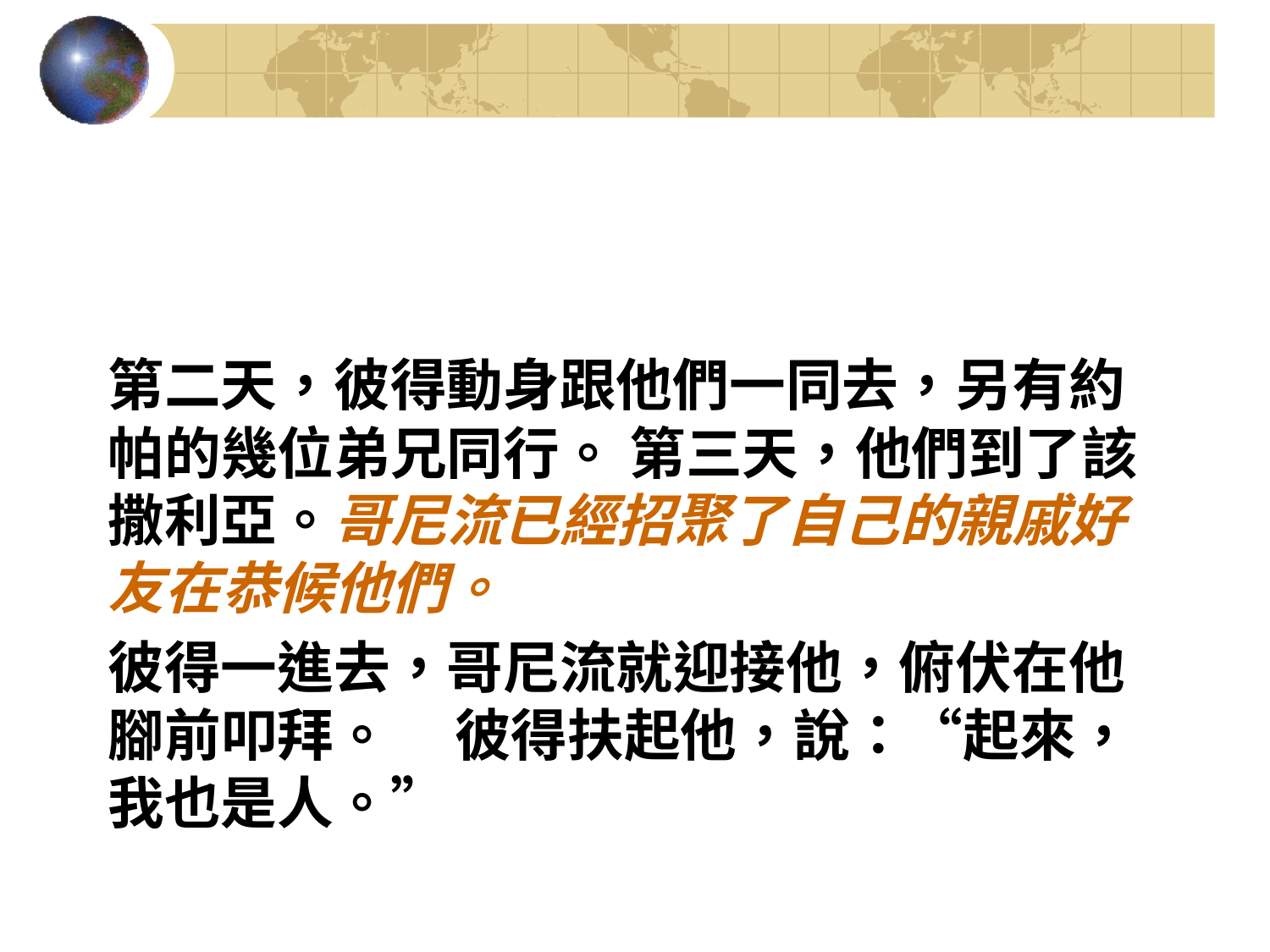

#

第二天，彼得動身跟他們一同去，另有約帕的幾位弟兄同行。 第三天，他們到了該撒利亞。哥尼流已經招聚了自己的親戚好友在恭候他們。
彼得一進去，哥尼流就迎接他，俯伏在他腳前叩拜。     彼得扶起他，說：“起來，我也是人。”